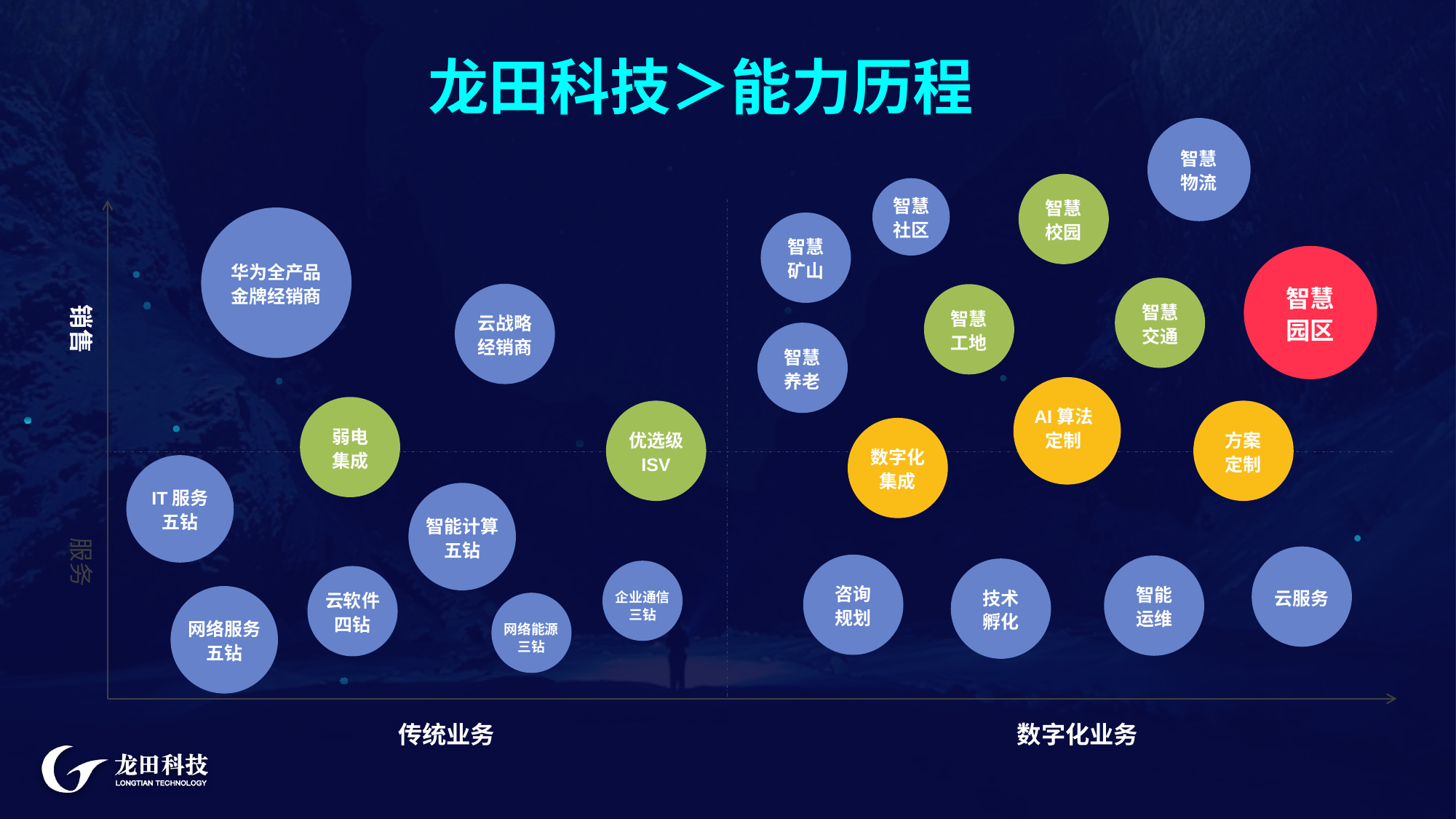

龙田科技＞能力历程
智慧
物流
智慧
校园
智慧
社区

智慧
矿山
智慧
园区
华为全产品
金牌经销商
智慧
交通

智慧
工地
云战略
经销商
销售
智慧
养老

AI算法
定制

弱电
集成
优选级
ISV
方案
定制

数字化
集成

IT服务
五钻

智能计算
五钻
服务

云服务

咨询
规划
智能
运维
技术
孵化
企业通信
三钻
云软件
四钻

网络能源
三钻
网络服务
五钻
传统业务
数字化业务